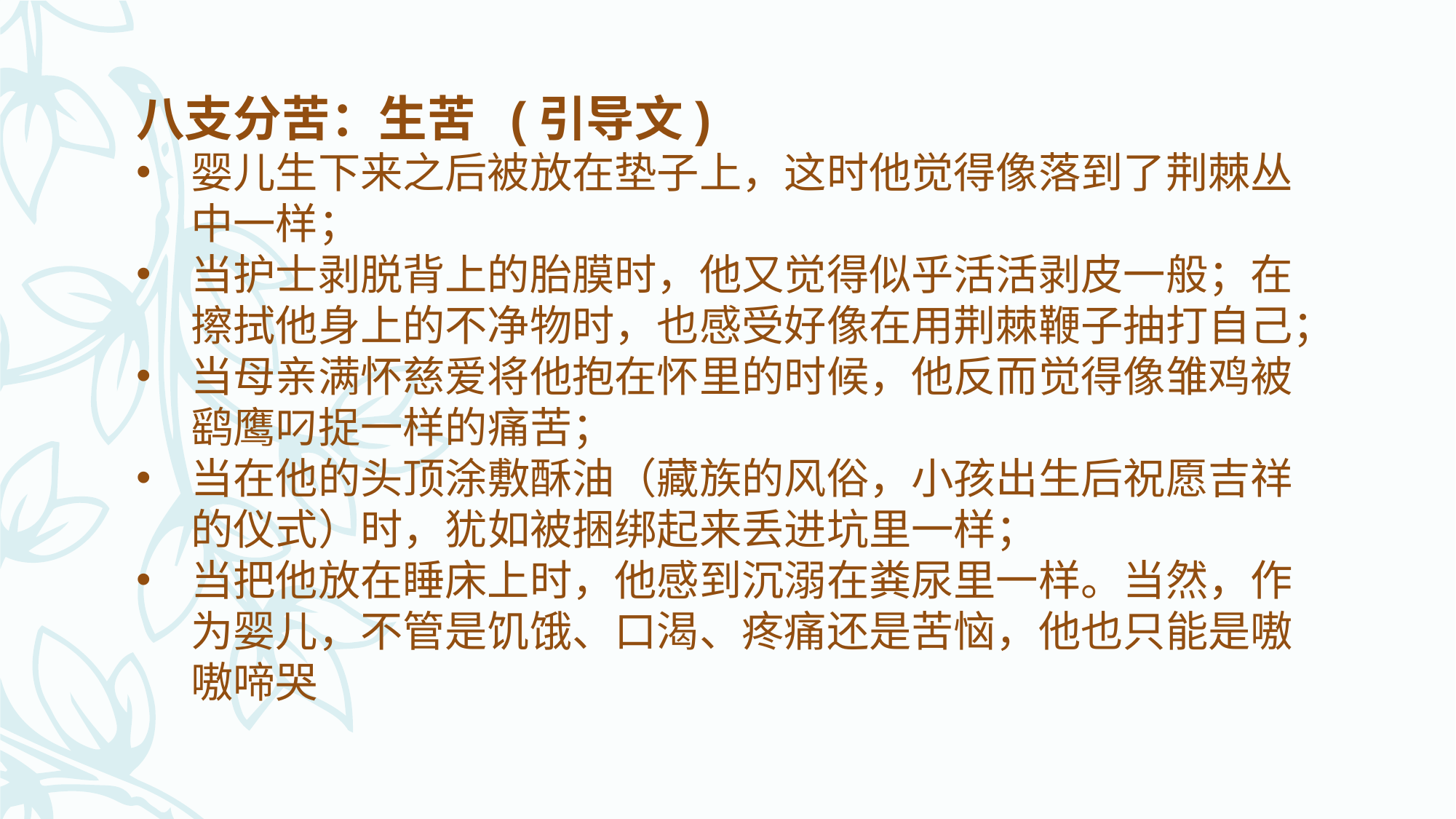

八支分苦：生苦  (引导文)
婴儿生下来之后被放在垫子上，这时他觉得像落到了荆棘丛中一样；
当护士剥脱背上的胎膜时，他又觉得似乎活活剥皮一般；在擦拭他身上的不净物时，也感受好像在用荆棘鞭子抽打自己；
当母亲满怀慈爱将他抱在怀里的时候，他反而觉得像雏鸡被鹞鹰叼捉一样的痛苦；
当在他的头顶涂敷酥油（藏族的风俗，小孩出生后祝愿吉祥的仪式）时，犹如被捆绑起来丢进坑里一样；
当把他放在睡床上时，他感到沉溺在粪尿里一样。当然，作为婴儿，不管是饥饿、口渴、疼痛还是苦恼，他也只能是嗷嗷啼哭